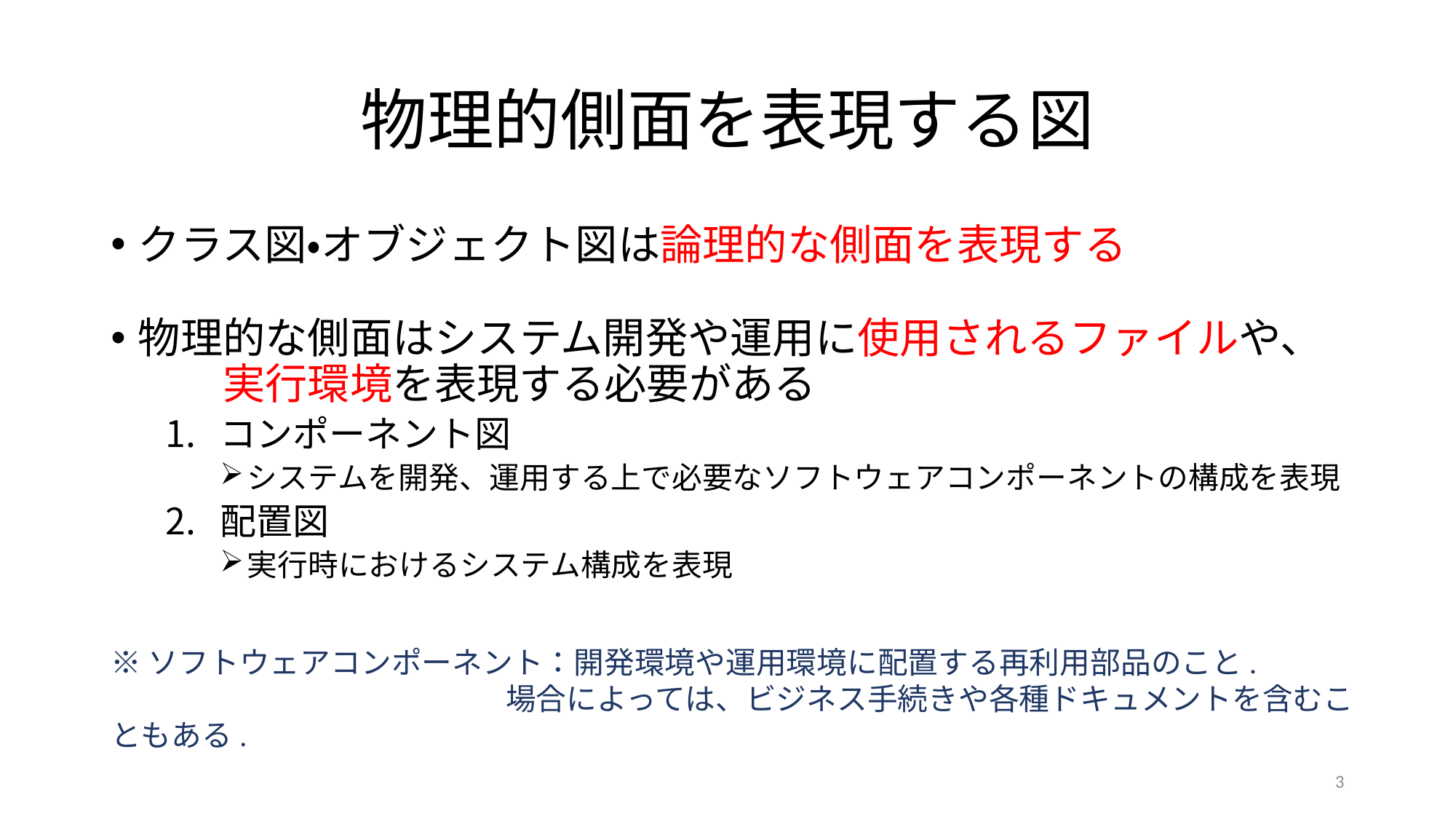

# 物理的側面を表現する図
クラス図・オブジェクト図は論理的な側面を表現する

物理的な側面はシステム開発や運用に使用されるファイルや、　　実行環境を表現する必要がある
コンポーネント図
システムを開発、運用する上で必要なソフトウェアコンポーネントの構成を表現
配置図
実行時におけるシステム構成を表現

※ソフトウェアコンポーネント：開発環境や運用環境に配置する再利用部品のこと.
			　　 場合によっては、ビジネス手続きや各種ドキュメントを含むこともある.
3